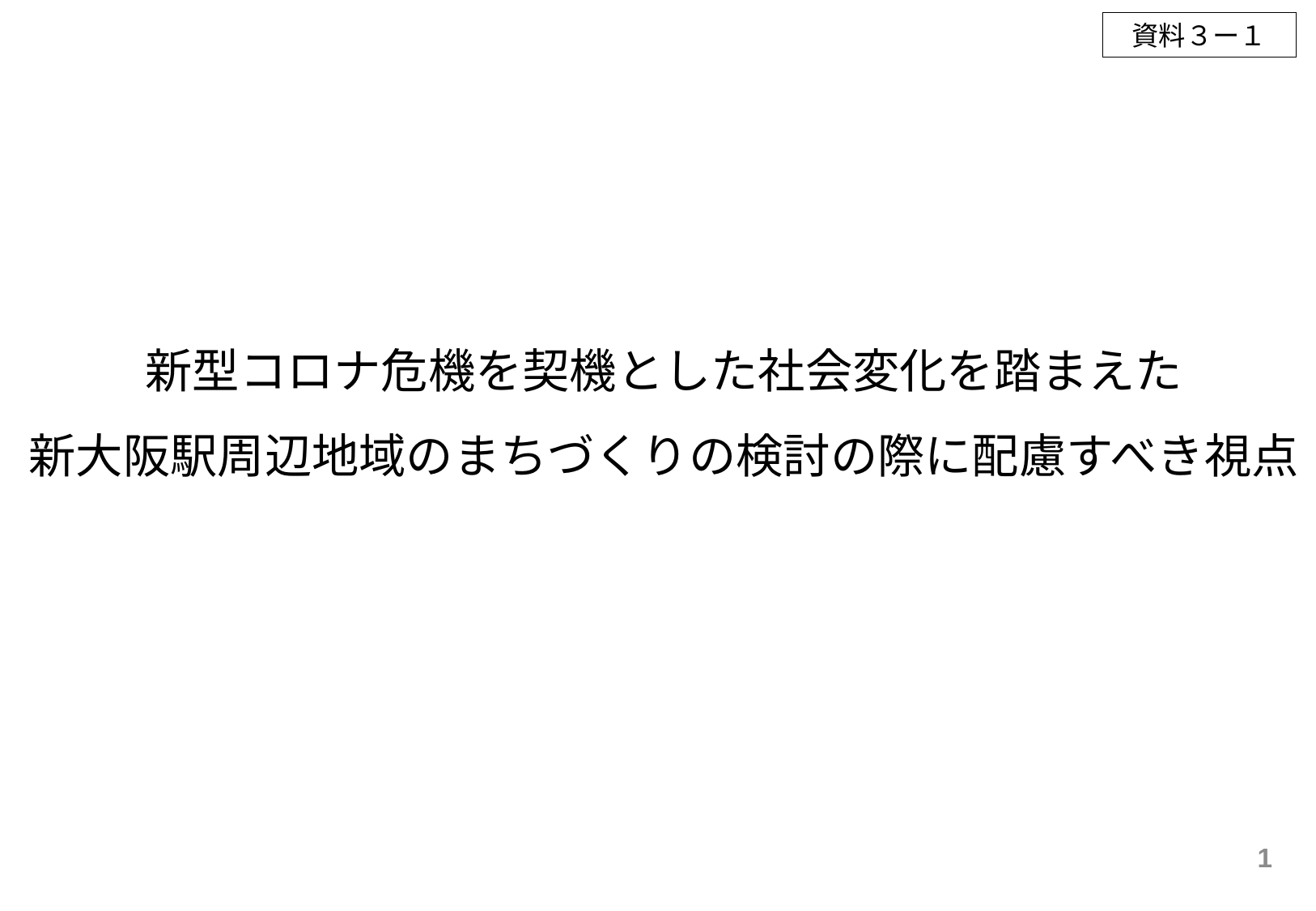

資料３ー１
# 新型コロナ危機を契機とした社会変化を踏まえた 新大阪駅周辺地域のまちづくりの検討の際に配慮すべき視点
1